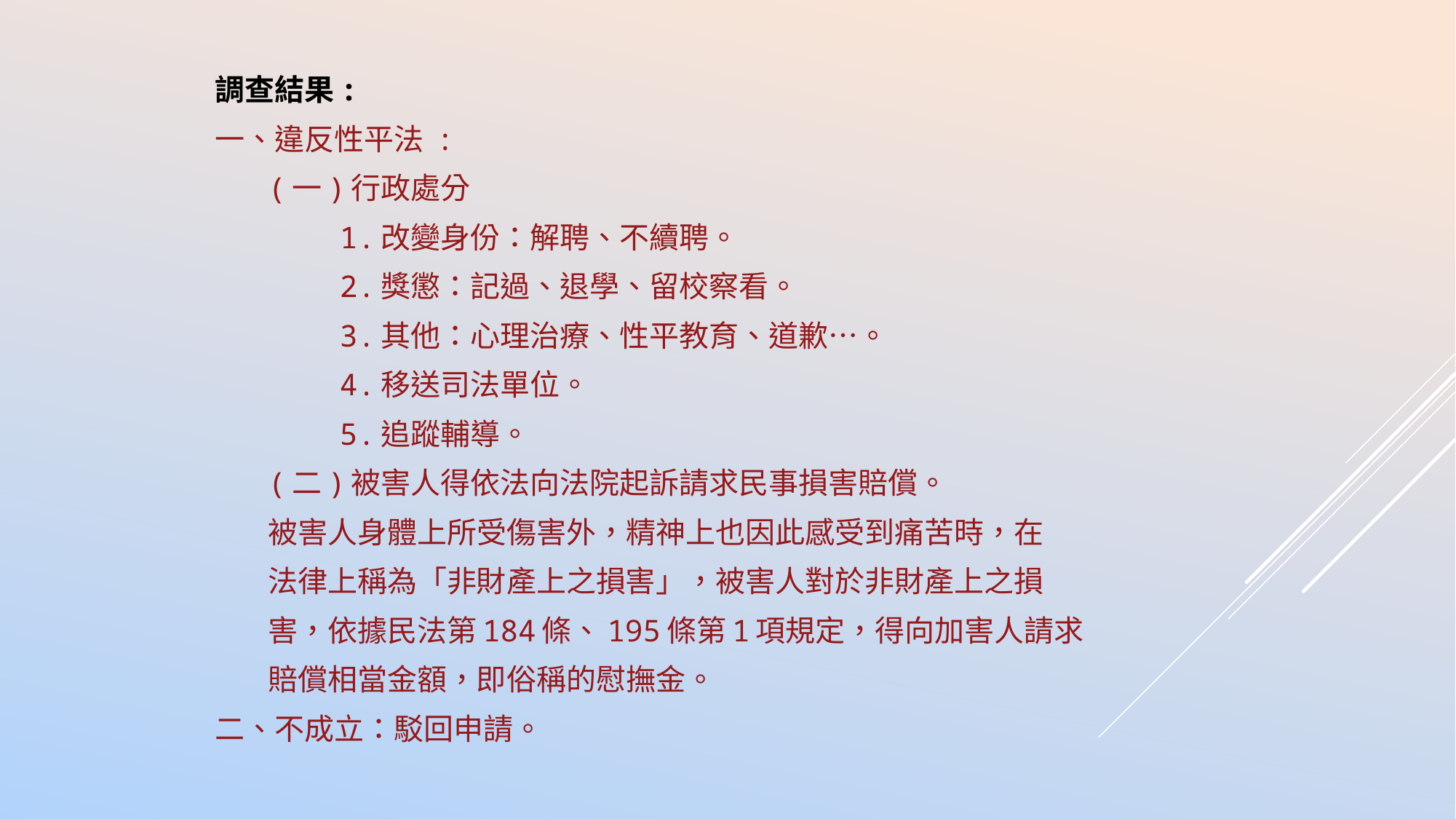

調查結果:
一、違反性平法 :
   (一)行政處分
       1.改變身份：解聘、不續聘。
       2.獎懲：記過、退學、留校察看。
       3.其他：心理治療、性平教育、道歉…。
       4.移送司法單位。
       5.追蹤輔導。
   (二)被害人得依法向法院起訴請求民事損害賠償。
       被害人身體上所受傷害外，精神上也因此感受到痛苦時，在
       法律上稱為「非財產上之損害」，被害人對於非財產上之損
       害，依據民法第184條、195條第1項規定，得向加害人請求
       賠償相當金額，即俗稱的慰撫金。
二、不成立：駁回申請。